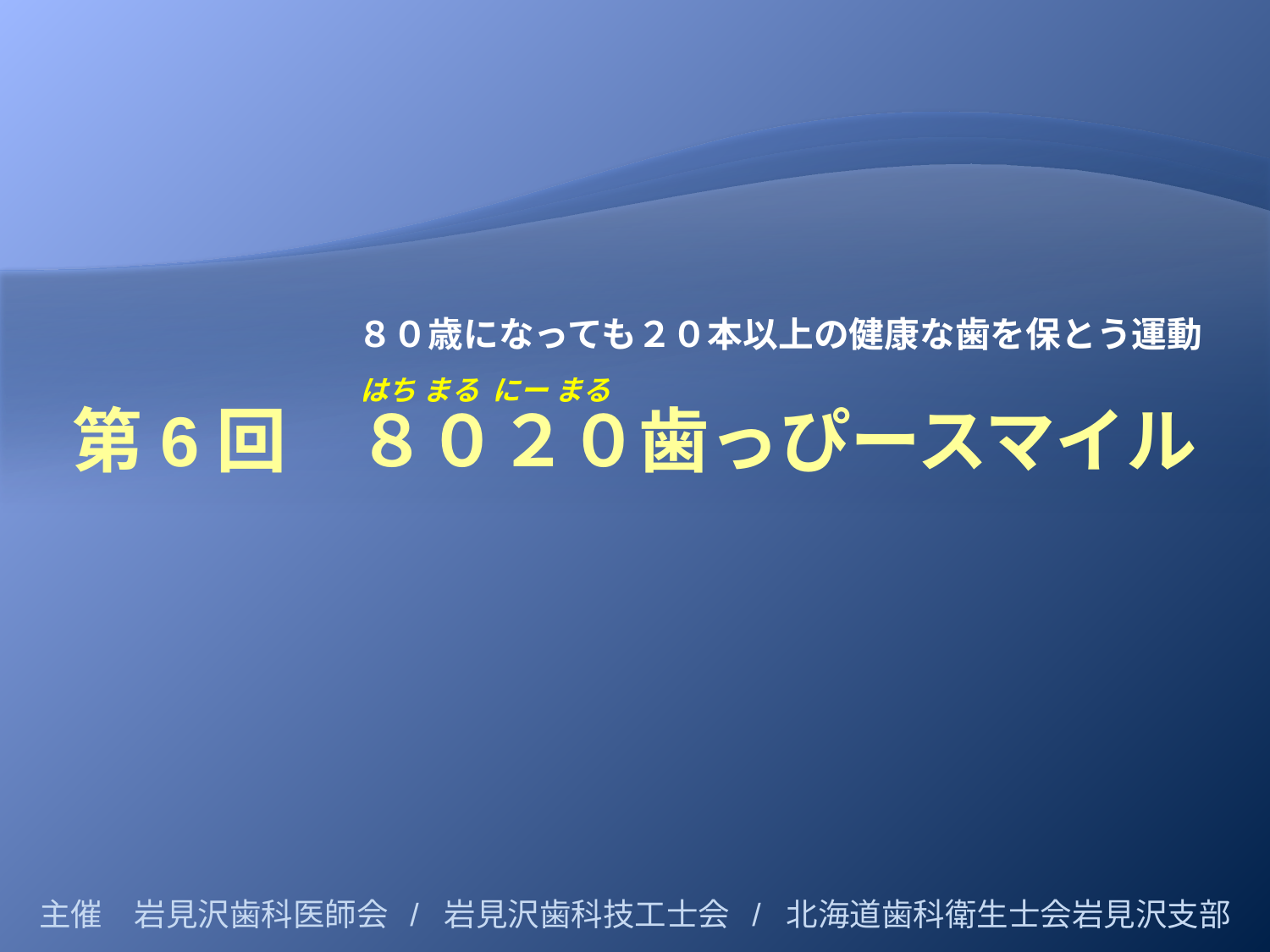

８０歳になっても２０本以上の健康な歯を保とう運動
 はち まる  にー まる
# 第6回　８０２０歯っぴースマイル
主催　岩見沢歯科医師会  /  岩見沢歯科技工士会  /  北海道歯科衛生士会岩見沢支部